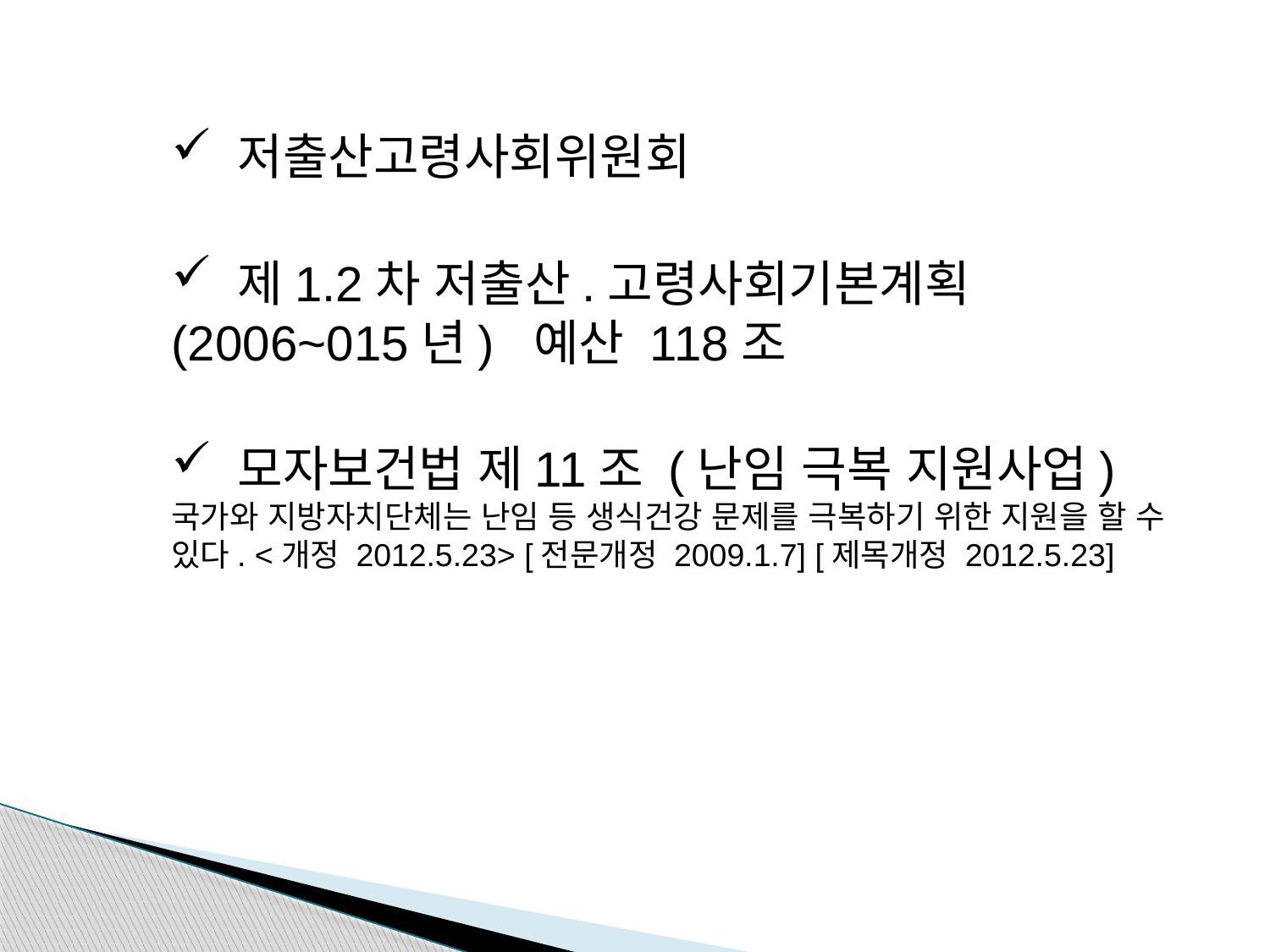

저출산고령사회위원회

 제1.2차 저출산.고령사회기본계획
(2006~015년)  예산 118조

 모자보건법 제11조 (난임 극복 지원사업)
국가와 지방자치단체는 난임 등 생식건강 문제를 극복하기 위한 지원을 할 수 있다. <개정 2012.5.23> [전문개정 2009.1.7] [제목개정 2012.5.23]